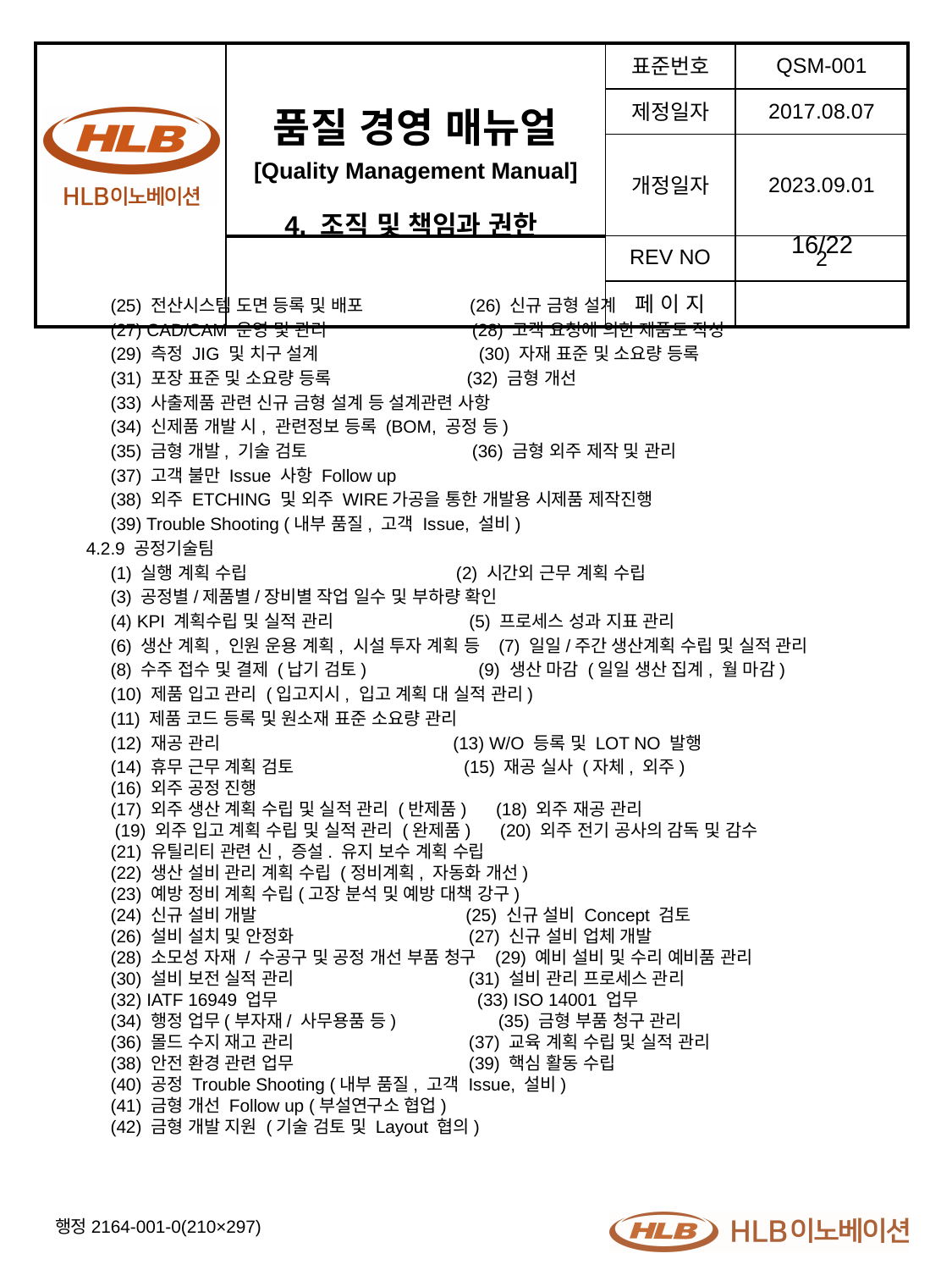

4. 조직 및 책임과 권한
16/22

     (25) 전산시스템 도면 등록 및 배포                     (26) 신규 금형 설계
     (27) CAD/CAM 운영 및 관리                             (28) 고객 요청에 의한 제품도 작성
     (29) 측정 JIG 및 치구 설계                                (30) 자재 표준 및 소요량 등록
     (31) 포장 표준 및 소요량 등록                           (32) 금형 개선
     (33) 사출제품 관련 신규 금형 설계 등 설계관련 사항
     (34) 신제품 개발 시, 관련정보 등록 (BOM, 공정 등)
     (35) 금형 개발, 기술 검토                                 (36) 금형 외주 제작 및 관리
     (37) 고객 불만 Issue 사항 Follow up
     (38) 외주 ETCHING 및 외주 WIRE가공을 통한 개발용 시제품 제작진행
     (39) Trouble Shooting (내부 품질, 고객 Issue, 설비)
4.2.9 공정기술팀
     (1) 실행 계획 수립                                          (2) 시간외 근무 계획 수립
     (3) 공정별/제품별/장비별 작업 일수 및 부하량 확인
     (4) KPI 계획수립 및 실적 관리                           (5) 프로세스 성과 지표 관리
     (6) 생산 계획, 인원 운용 계획, 시설 투자 계획 등   (7) 일일/주간 생산계획 수립 및 실적 관리
     (8) 수주 접수 및 결제 (납기 검토)                       (9) 생산 마감 (일일 생산 집계, 월 마감)
     (10) 제품 입고 관리 (입고지시, 입고 계획 대 실적 관리)
     (11) 제품 코드 등록 및 원소재 표준 소요량 관리
     (12) 재공 관리                                               (13) W/O 등록 및 LOT NO 발행
     (14) 휴무 근무 계획 검토                                  (15) 재공 실사 (자체, 외주)
     (16) 외주 공정 진행
     (17) 외주 생산 계획 수립 및 실적 관리 (반제품)      (18) 외주 재공 관리
     (19) 외주 입고 계획 수립 및 실적 관리 (완제품)      (20) 외주 전기 공사의 감독 및 감수
     (21) 유틸리티 관련 신, 증설. 유지 보수 계획 수립
     (22) 생산 설비 관리 계획 수립 (정비계획, 자동화 개선)
     (23) 예방 정비 계획 수립(고장 분석 및 예방 대책 강구)
     (24) 신규 설비 개발                                          (25) 신규 설비 Concept 검토
     (26) 설비 설치 및 안정화                                   (27) 신규 설비 업체 개발
     (28) 소모성 자재 / 수공구 및 공정 개선 부품 청구   (29) 예비 설비 및 수리 예비품 관리
     (30) 설비 보전 실적 관리                                   (31) 설비 관리 프로세스 관리
     (32) IATF 16949 업무                                        (33) ISO 14001 업무
     (34) 행정 업무(부자재/ 사무용품 등)                     (35) 금형 부품 청구 관리
     (36) 몰드 수지 재고 관리                                   (37) 교육 계획 수립 및 실적 관리
     (38) 안전 환경 관련 업무                                   (39) 핵심 활동 수립
     (40) 공정 Trouble Shooting (내부 품질, 고객 Issue, 설비)
     (41) 금형 개선 Follow up (부설연구소 협업)
     (42) 금형 개발 지원 (기술 검토 및 Layout 협의)
행정2164-001-0(210×297)